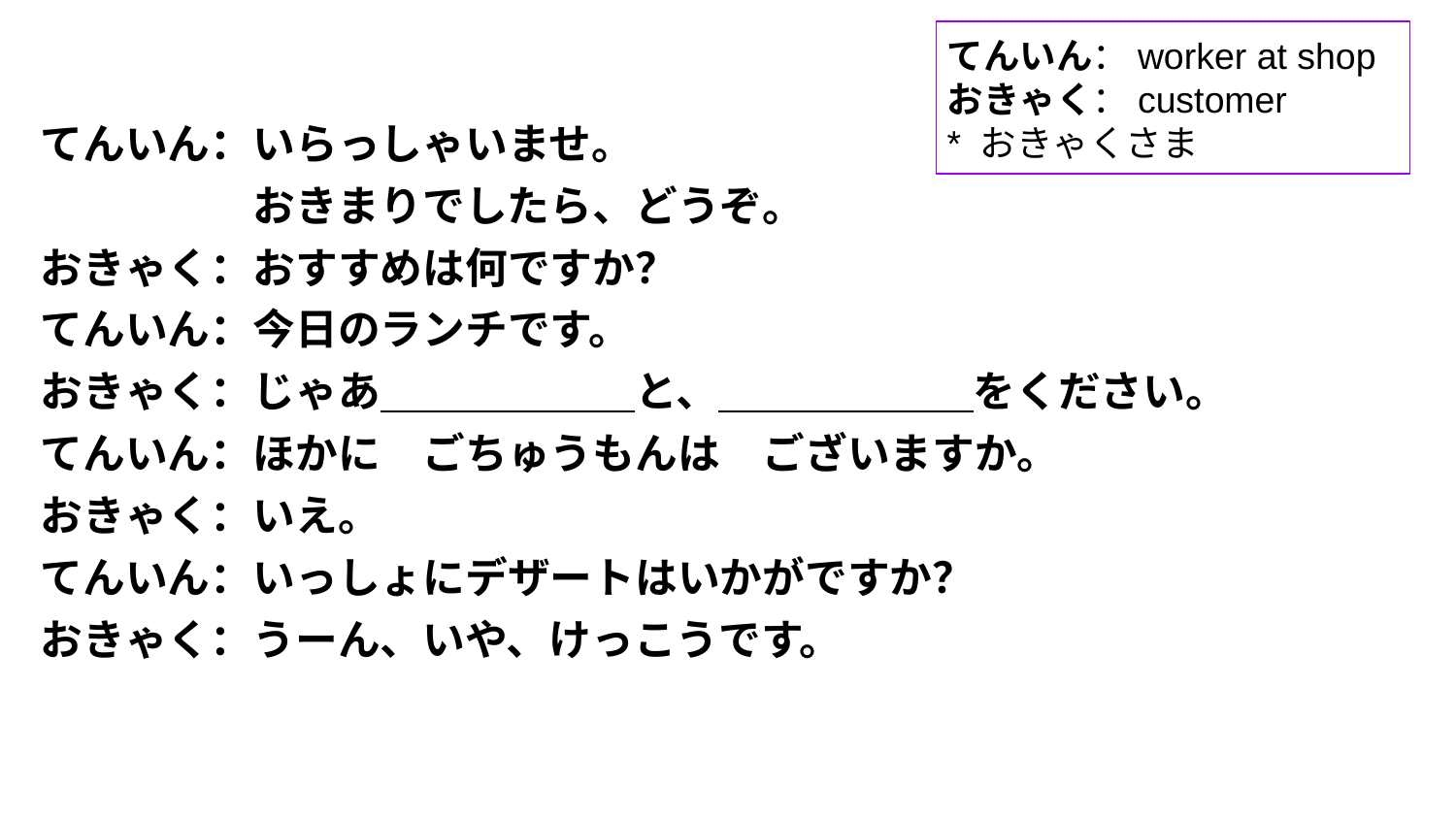

てんいん：worker at shop
おきゃく：customer
* おきゃくさま

てんいん：いらっしゃいませ。
　　　　　おきまりでしたら、どうぞ。
おきゃく：おすすめは何ですか？
てんいん：今日のランチです。
おきゃく：じゃあ　　　　　　と、　　　　　　をください。
てんいん：ほかに　ごちゅうもんは　ございますか。
おきゃく：いえ。
てんいん：いっしょにデザートはいかがですか？
おきゃく：うーん、いや、けっこうです。